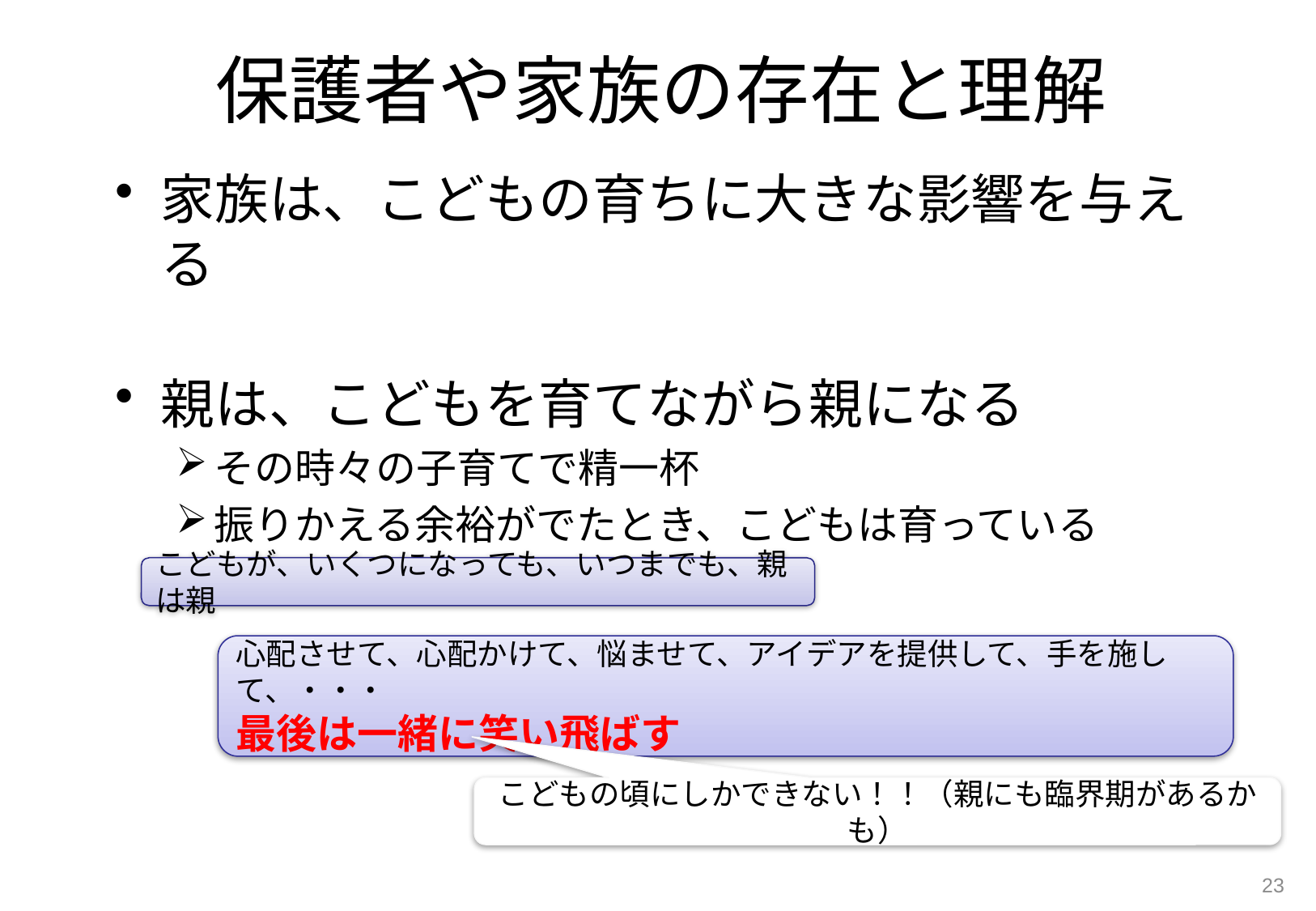

# 保護者や家族の存在と理解
家族は、こどもの育ちに大きな影響を与える

親は、こどもを育てながら親になる
その時々の子育てで精一杯
振りかえる余裕がでたとき、こどもは育っている
こどもが、いくつになっても、いつまでも、親は親
心配させて、心配かけて、悩ませて、アイデアを提供して、手を施して、・・・
最後は一緒に笑い飛ばす
こどもの頃にしかできない！！（親にも臨界期があるかも）
23